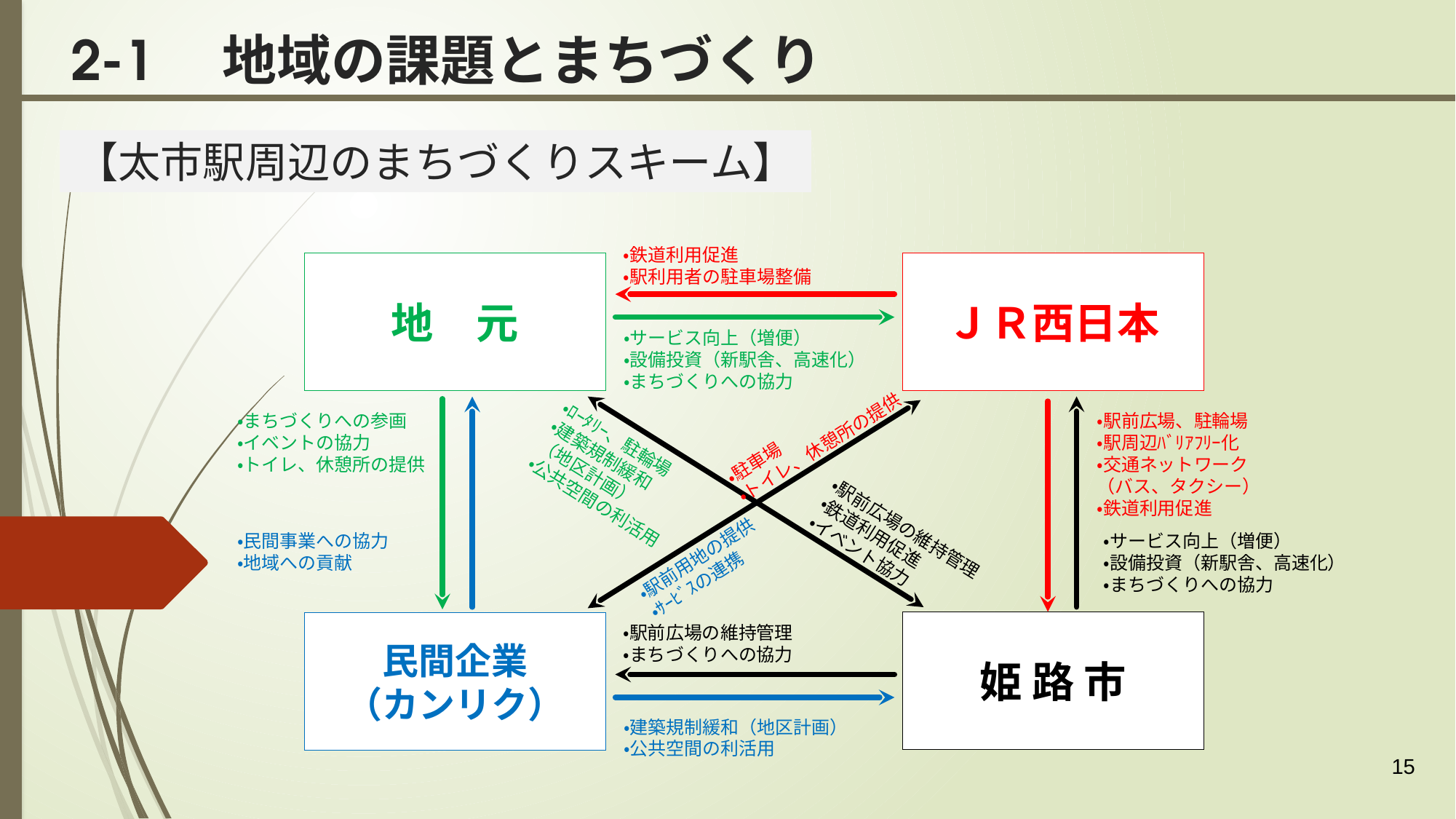

2-1　地域の課題とまちづくり
【太市駅周辺のまちづくりスキーム】
・鉄道利用促進
・駅利用者の駐車場整備
　地　元
　ＪＲ西日本
・サービス向上（増便）
・設備投資（新駅舎、高速化）
・まちづくりへの協力
・まちづくりへの参画
・イベントの協力
・トイレ、休憩所の提供
・駅前広場、駐輪場
・駅周辺ﾊﾞﾘｱﾌﾘｰ化
・交通ネットワーク
（バス、タクシー）
・鉄道利用促進
・駐車場
・トイレ、休憩所の提供
・ﾛｰﾀﾘｰ、駐輪場
・建築規制緩和
（地区計画）
・公共空間の利活用
・駅前広場の維持管理
・鉄道利用促進
・イベント協力
・民間事業への協力
・地域への貢献
・サービス向上（増便）
・設備投資（新駅舎、高速化）
・まちづくりへの協力
・駅前用地の提供
・ｻｰﾋﾞｽの連携
　姫 路 市
民間企業
（カンリク）
・駅前広場の維持管理
・まちづくりへの協力
・建築規制緩和（地区計画）
・公共空間の利活用
15